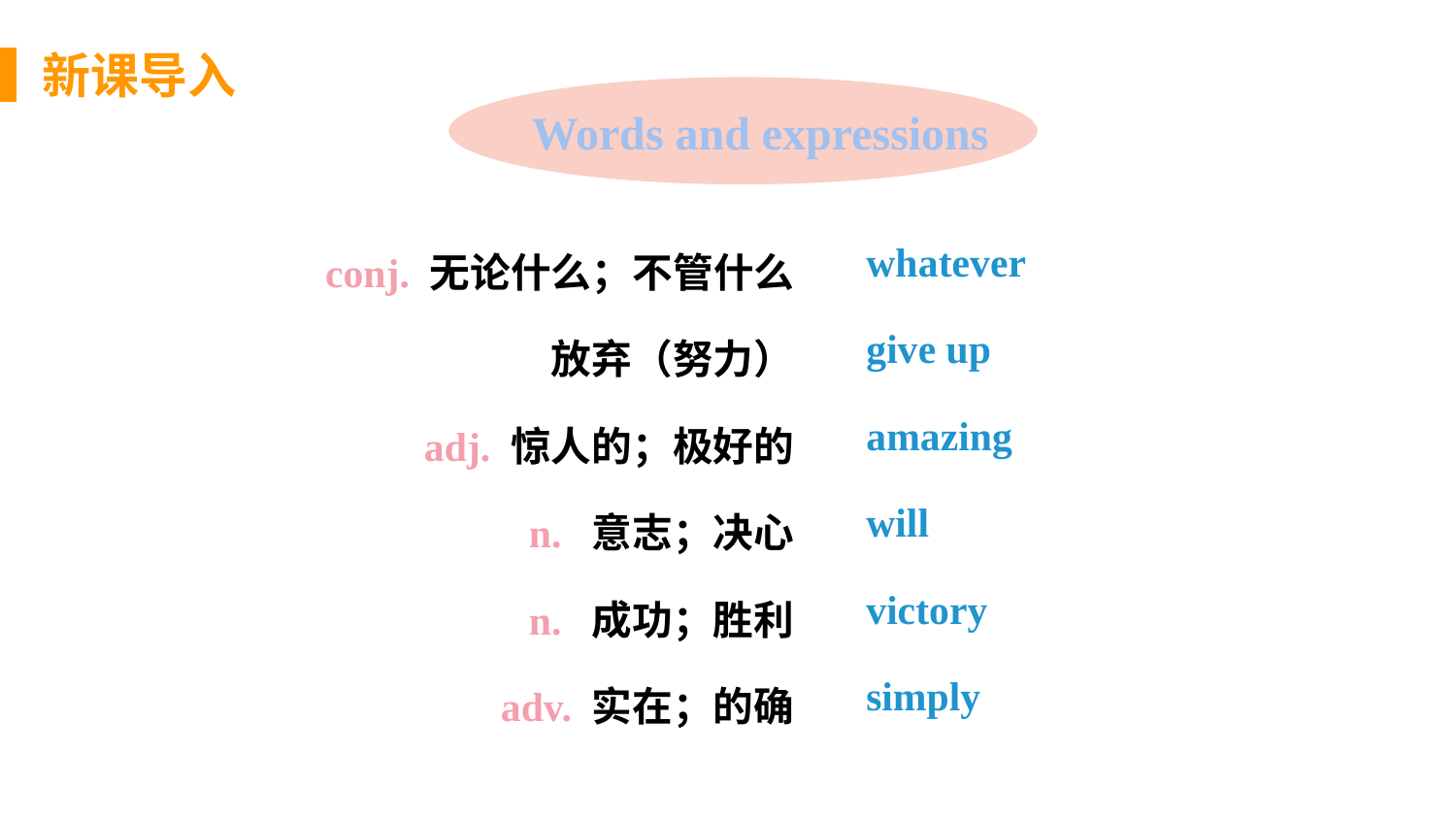

新课导入

Words and expressions
思 考
 whatever
 give up
 amazing
 will
 victory
 simply
 conj. 无论什么；不管什么
          放弃（努力）
  adj. 惊人的；极好的
   n.  意志；决心
   n.  成功；胜利
 adv. 实在；的确